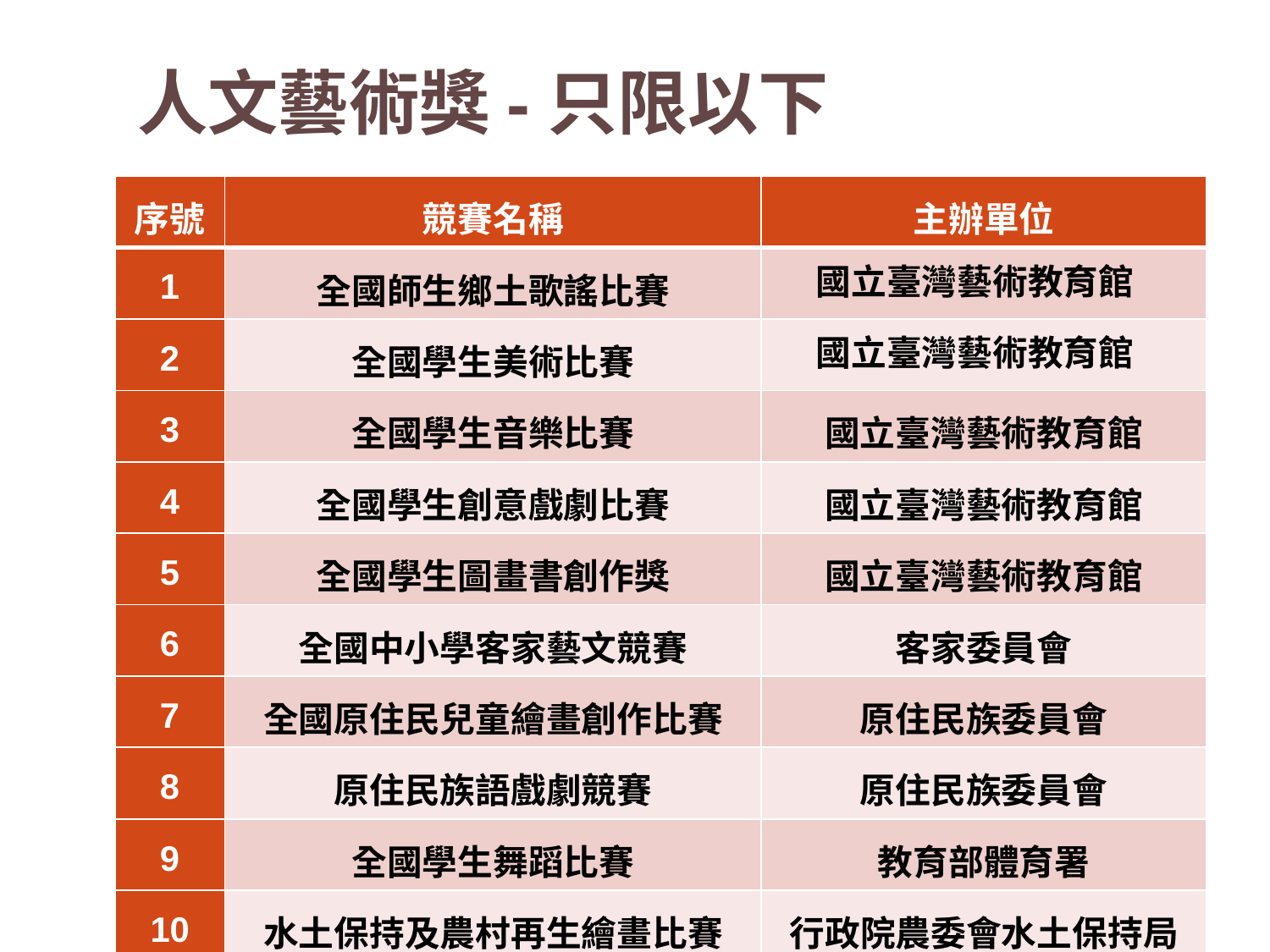

# 人文藝術獎-只限以下
| 序號 | 競賽名稱 | 主辦單位 |
| --- | --- | --- |
| 1 | 全國師生鄉土歌謠比賽 | 國立臺灣藝術教育館 |
| 2 | 全國學生美術比賽 | 國立臺灣藝術教育館 |
| 3 | 全國學生音樂比賽 | 國立臺灣藝術教育館 |
| 4 | 全國學生創意戲劇比賽 | 國立臺灣藝術教育館 |
| 5 | 全國學生圖畫書創作獎 | 國立臺灣藝術教育館 |
| 6 | 全國中小學客家藝文競賽 | 客家委員會 |
| 7 | 全國原住民兒童繪畫創作比賽 | 原住民族委員會 |
| 8 | 原住民族語戲劇競賽 | 原住民族委員會 |
| 9 | 全國學生舞蹈比賽 | 教育部體育署 |
| 10 | 水土保持及農村再生繪畫比賽 | 行政院農委會水土保持局 |